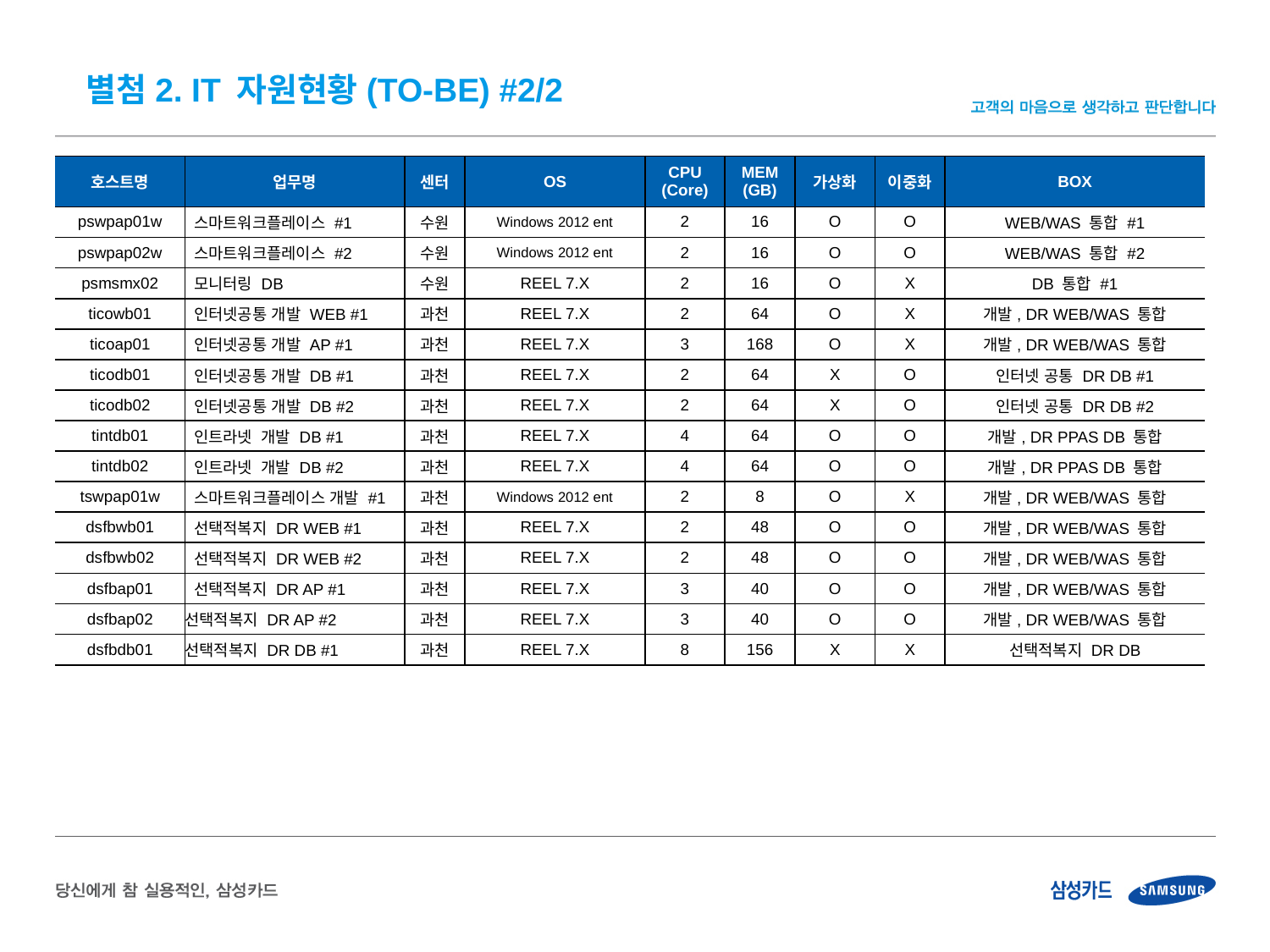

별첨2. IT 자원현황(TO-BE) #2/2
| 호스트명 | 업무명 | 센터 | OS | CPU (Core) | MEM (GB) | 가상화 | 이중화 | BOX |
| --- | --- | --- | --- | --- | --- | --- | --- | --- |
| pswpap01w | 스마트워크플레이스 #1 | 수원 | Windows 2012 ent | 2 | 16 | O | O | WEB/WAS 통합 #1 |
| pswpap02w | 스마트워크플레이스 #2 | 수원 | Windows 2012 ent | 2 | 16 | O | O | WEB/WAS 통합 #2 |
| psmsmx02 | 모니터링 DB | 수원 | REEL 7.X | 2 | 16 | O | X | DB 통합 #1 |
| ticowb01 | 인터넷공통 개발 WEB #1 | 과천 | REEL 7.X | 2 | 64 | O | X | 개발, DR WEB/WAS 통합 |
| ticoap01 | 인터넷공통 개발 AP #1 | 과천 | REEL 7.X | 3 | 168 | O | X | 개발, DR WEB/WAS 통합 |
| ticodb01 | 인터넷공통 개발 DB #1 | 과천 | REEL 7.X | 2 | 64 | X | O | 인터넷 공통 DR DB #1 |
| ticodb02 | 인터넷공통 개발 DB #2 | 과천 | REEL 7.X | 2 | 64 | X | O | 인터넷 공통 DR DB #2 |
| tintdb01 | 인트라넷 개발 DB #1 | 과천 | REEL 7.X | 4 | 64 | O | O | 개발, DR PPAS DB 통합 |
| tintdb02 | 인트라넷 개발 DB #2 | 과천 | REEL 7.X | 4 | 64 | O | O | 개발, DR PPAS DB 통합 |
| tswpap01w | 스마트워크플레이스 개발 #1 | 과천 | Windows 2012 ent | 2 | 8 | O | X | 개발, DR WEB/WAS 통합 |
| dsfbwb01 | 선택적복지 DR WEB #1 | 과천 | REEL 7.X | 2 | 48 | O | O | 개발, DR WEB/WAS 통합 |
| dsfbwb02 | 선택적복지 DR WEB #2 | 과천 | REEL 7.X | 2 | 48 | O | O | 개발, DR WEB/WAS 통합 |
| dsfbap01 | 선택적복지 DR AP #1 | 과천 | REEL 7.X | 3 | 40 | O | O | 개발, DR WEB/WAS 통합 |
| dsfbap02 | 선택적복지 DR AP #2 | 과천 | REEL 7.X | 3 | 40 | O | O | 개발, DR WEB/WAS 통합 |
| dsfbdb01 | 선택적복지 DR DB #1 | 과천 | REEL 7.X | 8 | 156 | X | X | 선택적복지 DR DB |